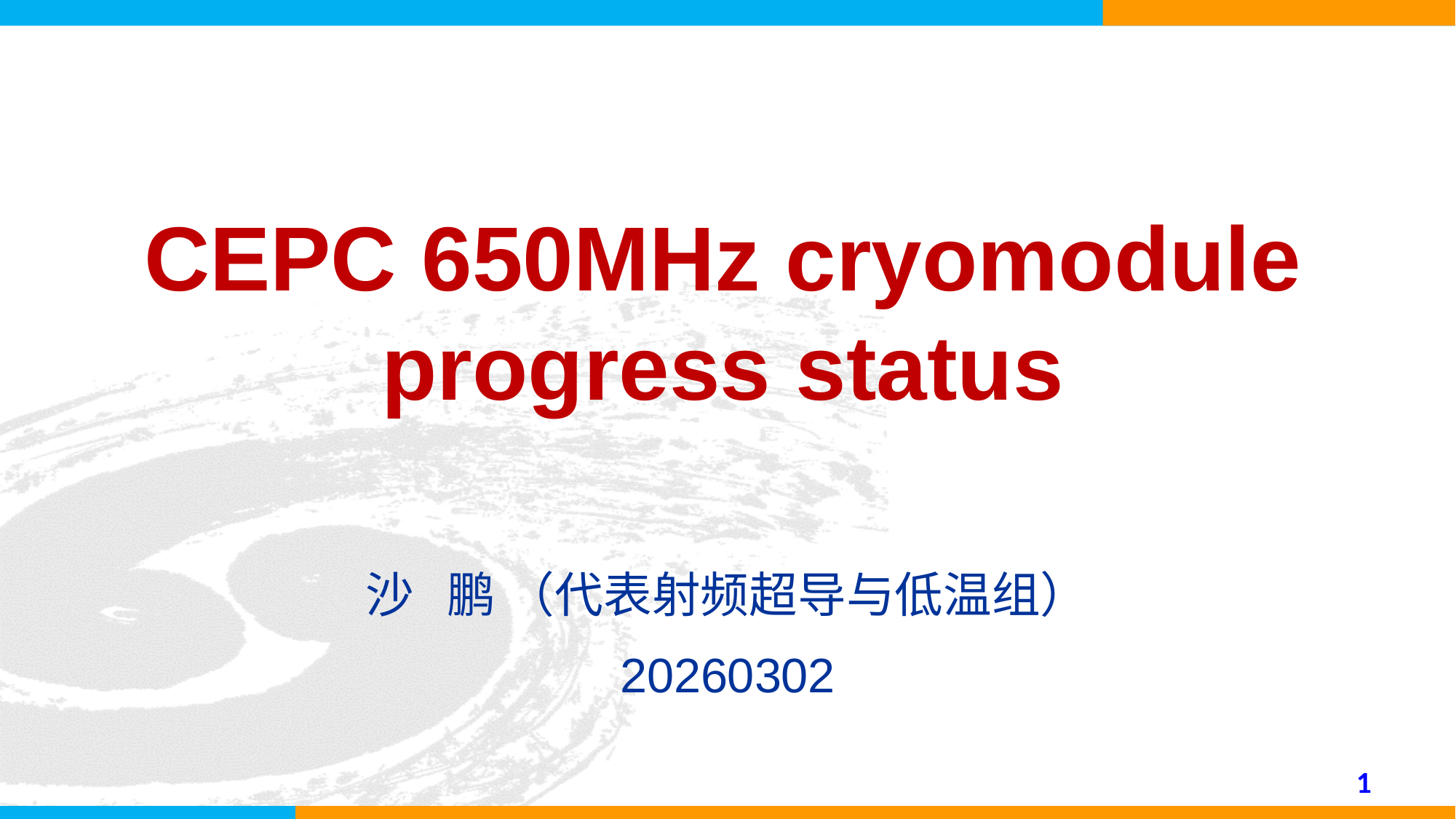

CEPC 650MHz cryomodule progress status
沙   鹏 （代表射频超导与低温组）
20260302
1